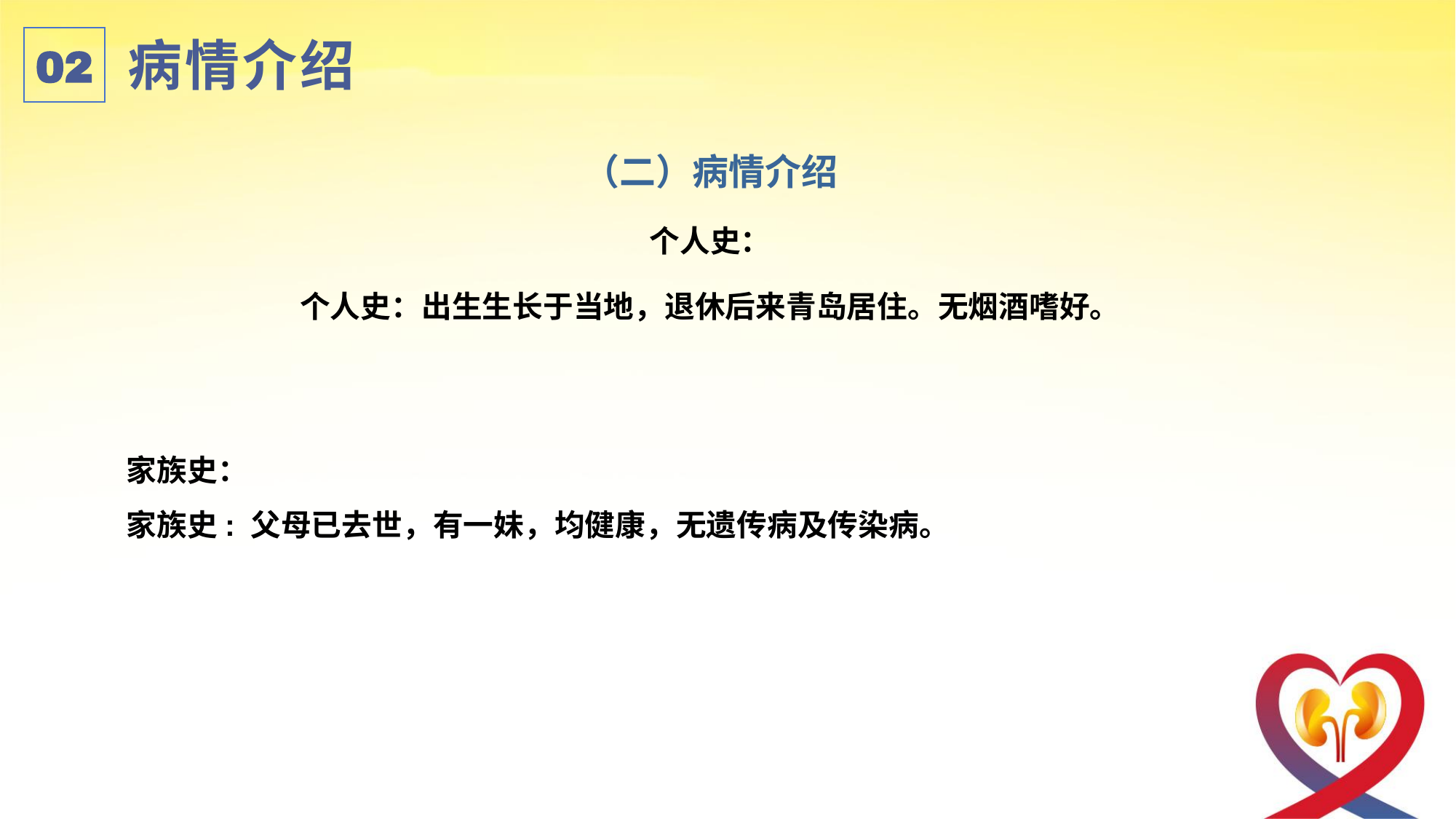

病情介绍
02
（二）病情介绍
个人史：
个人史：出生生长于当地，退休后来青岛居住。无烟酒嗜好。

家族史：
家族史: 父母已去世，有一妹，均健康，无遗传病及传染病。